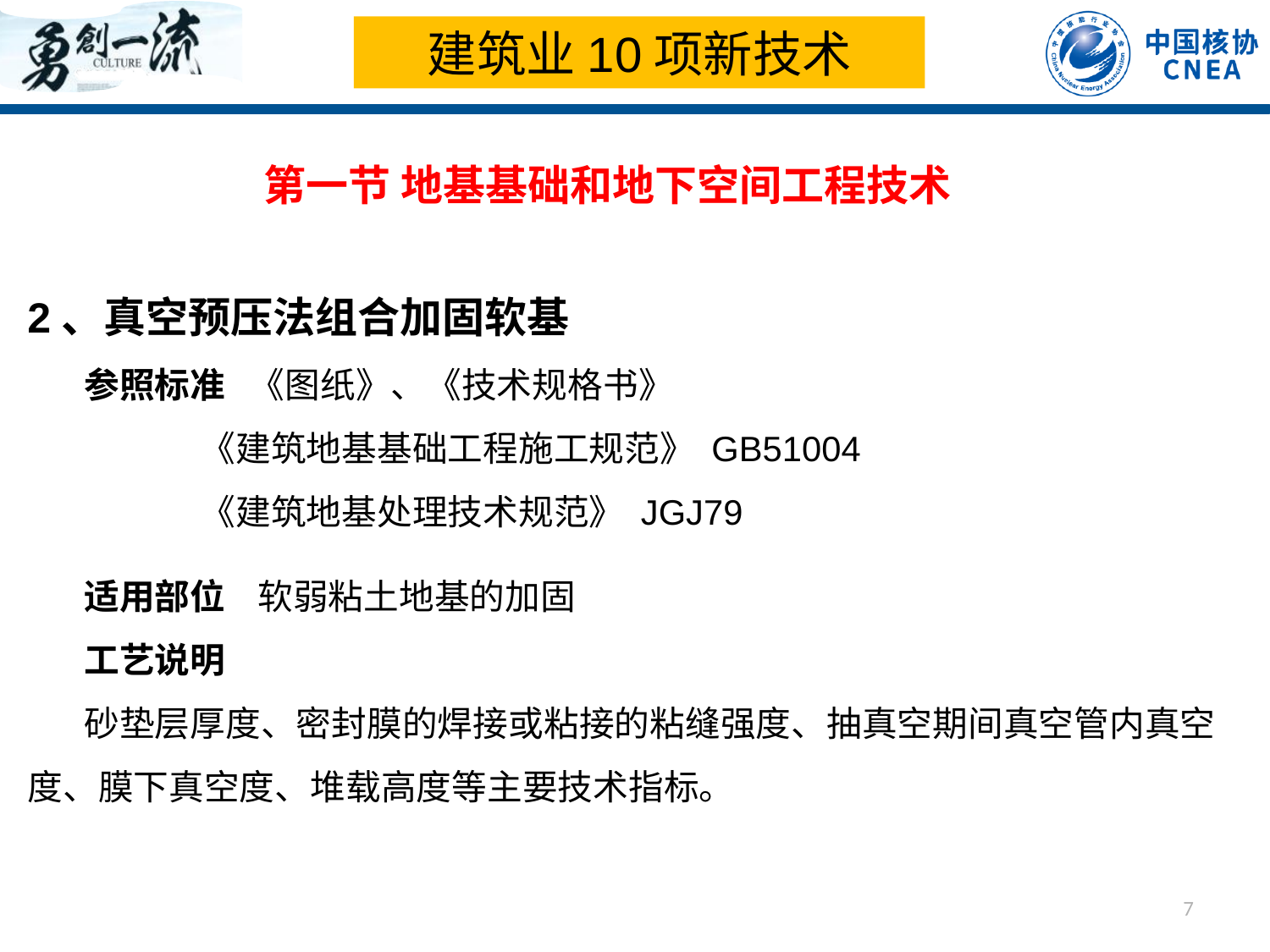

建筑业10项新技术
第一节 地基基础和地下空间工程技术
2、真空预压法组合加固软基
      参照标准   《图纸》、《技术规格书》
                     《建筑地基基础工程施工规范》 GB51004
                     《建筑地基处理技术规范》 JGJ79

      适用部位    软弱粘土地基的加固
      工艺说明
      砂垫层厚度、密封膜的焊接或粘接的粘缝强度、抽真空期间真空管内真空度、膜下真空度、堆载高度等主要技术指标。
7